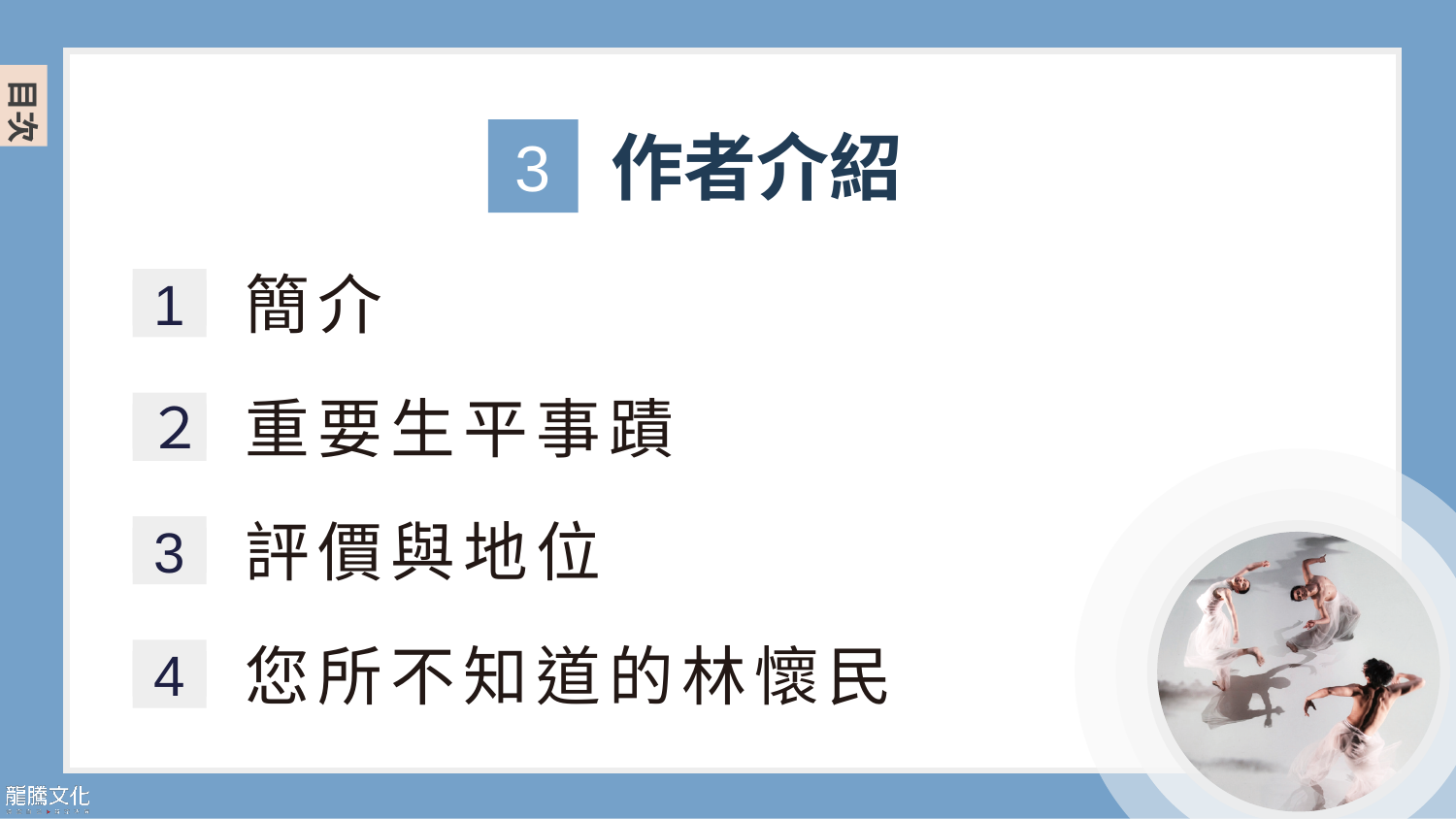

作者介紹
3
簡介

1
重要生平事蹟

２
評價與地位

3
您所不知道的林懷民

4